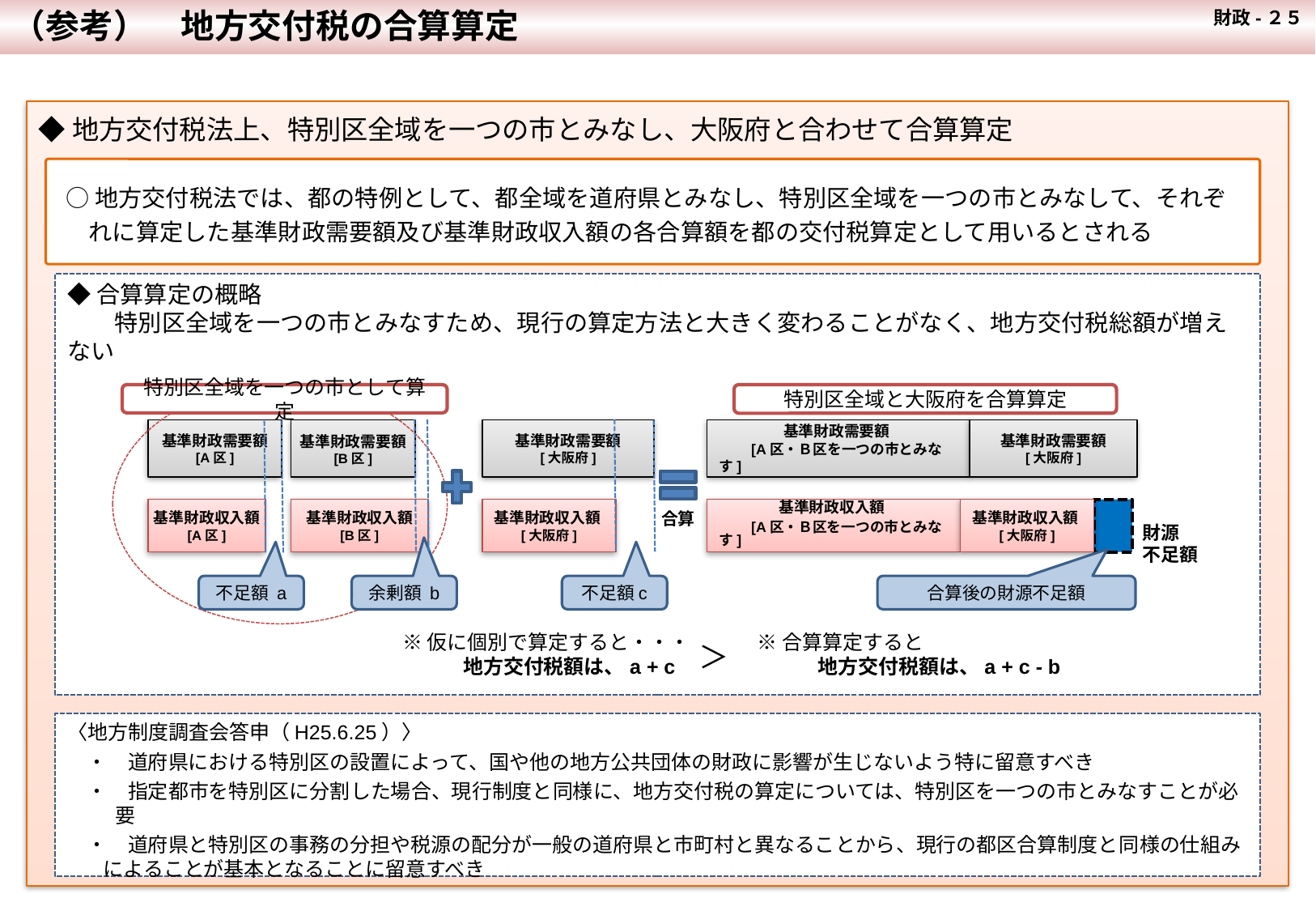

（参考）　地方交付税の合算算定
 財政-２５
◆地方交付税法上、特別区全域を一つの市とみなし、大阪府と合わせて合算算定

○地方交付税法では、都の特例として、都全域を道府県とみなし、特別区全域を一つの市とみなして、それぞれに算定した基準財政需要額及び基準財政収入額の各合算額を都の交付税算定として用いるとされる
◆合算算定の概略
　　特別区全域を一つの市とみなすため、現行の算定方法と大きく変わることがなく、地方交付税総額が増えない

特別区全域を一つの市として算定
特別区全域と大阪府を合算算定

基準財政需要額 [A区]
基準財政需要額 [B区]
基準財政需要額
[大阪府]
基準財政需要額
　　[A区・Ｂ区を一つの市とみなす]
基準財政需要額
[大阪府]

基準財政収入額 [A区]
基準財政収入額
[B区]
基準財政収入額[大阪府]
基準財政収入額

　　[A区・Ｂ区を一つの市とみなす]
基準財政収入額[大阪府]

合算
財源
不足額
不足額 a
余剰額 b
不足額c
合算後の財源不足額
※仮に個別で算定すると・・・
　　　地方交付税額は、a + c
※合算算定すると
　　　地方交付税額は、a + c - b
＞
〈地方制度調査会答申（H25.6.25）〉
　・　道府県における特別区の設置によって、国や他の地方公共団体の財政に影響が生じないよう特に留意すべき
　・　指定都市を特別区に分割した場合、現行制度と同様に、地方交付税の算定については、特別区を一つの市とみなすことが必要
　・　道府県と特別区の事務の分担や税源の配分が一般の道府県と市町村と異なることから、現行の都区合算制度と同様の仕組みによることが基本となることに留意すべき